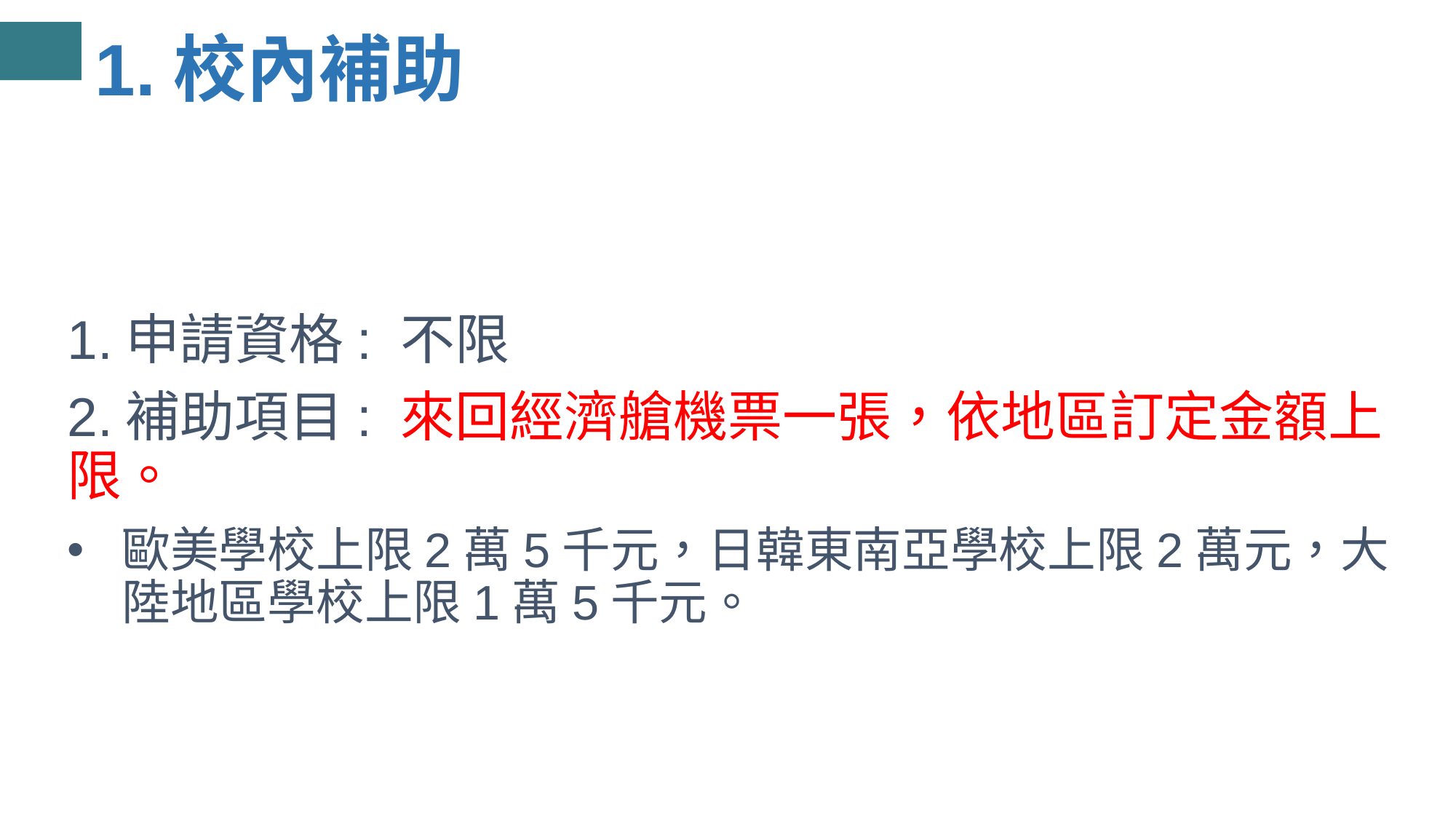

1.校內補助

1.申請資格: 不限
2.補助項目: 來回經濟艙機票一張，依地區訂定金額上限。
歐美學校上限2萬5千元，日韓東南亞學校上限2萬元，大陸地區學校上限1萬5千元。